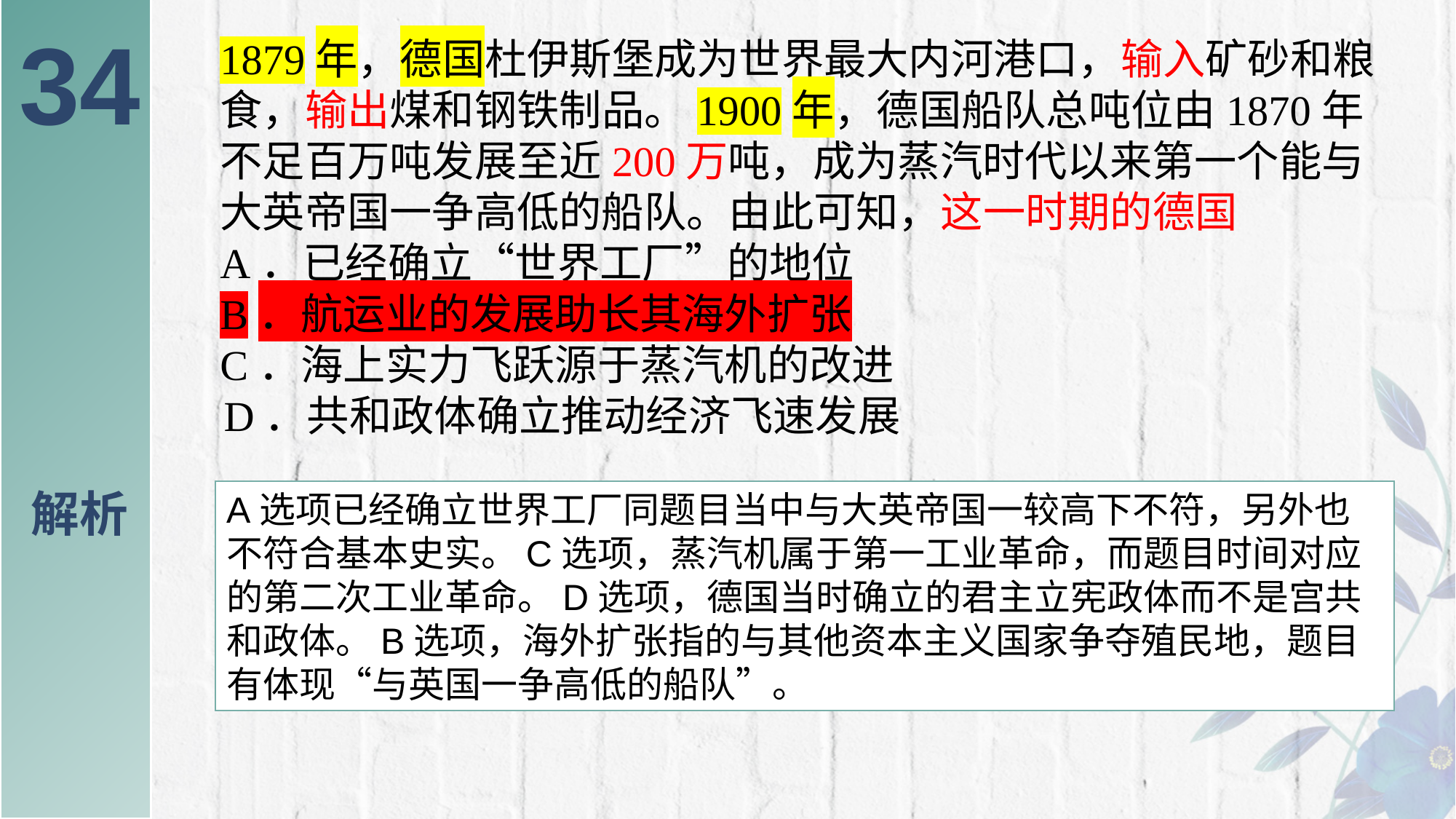

34
   1879年，德国杜伊斯堡成为世界最大内河港口，输入矿砂和粮食，输出煤和钢铁制品。1900年，德国船队总吨位由1870年不足百万吨发展至近200万吨，成为蒸汽时代以来第一个能与大英帝国一争高低的船队。由此可知，这一时期的德国
   A．已经确立“世界工厂”的地位
   B．航运业的发展助长其海外扩张
   C．海上实力飞跃源于蒸汽机的改进
   D．共和政体确立推动经济飞速发展
# 解析
A选项已经确立世界工厂同题目当中与大英帝国一较高下不符，另外也不符合基本史实。C选项，蒸汽机属于第一工业革命，而题目时间对应的第二次工业革命。D选项，德国当时确立的君主立宪政体而不是宫共和政体。B选项，海外扩张指的与其他资本主义国家争夺殖民地，题目有体现“与英国一争高低的船队”。